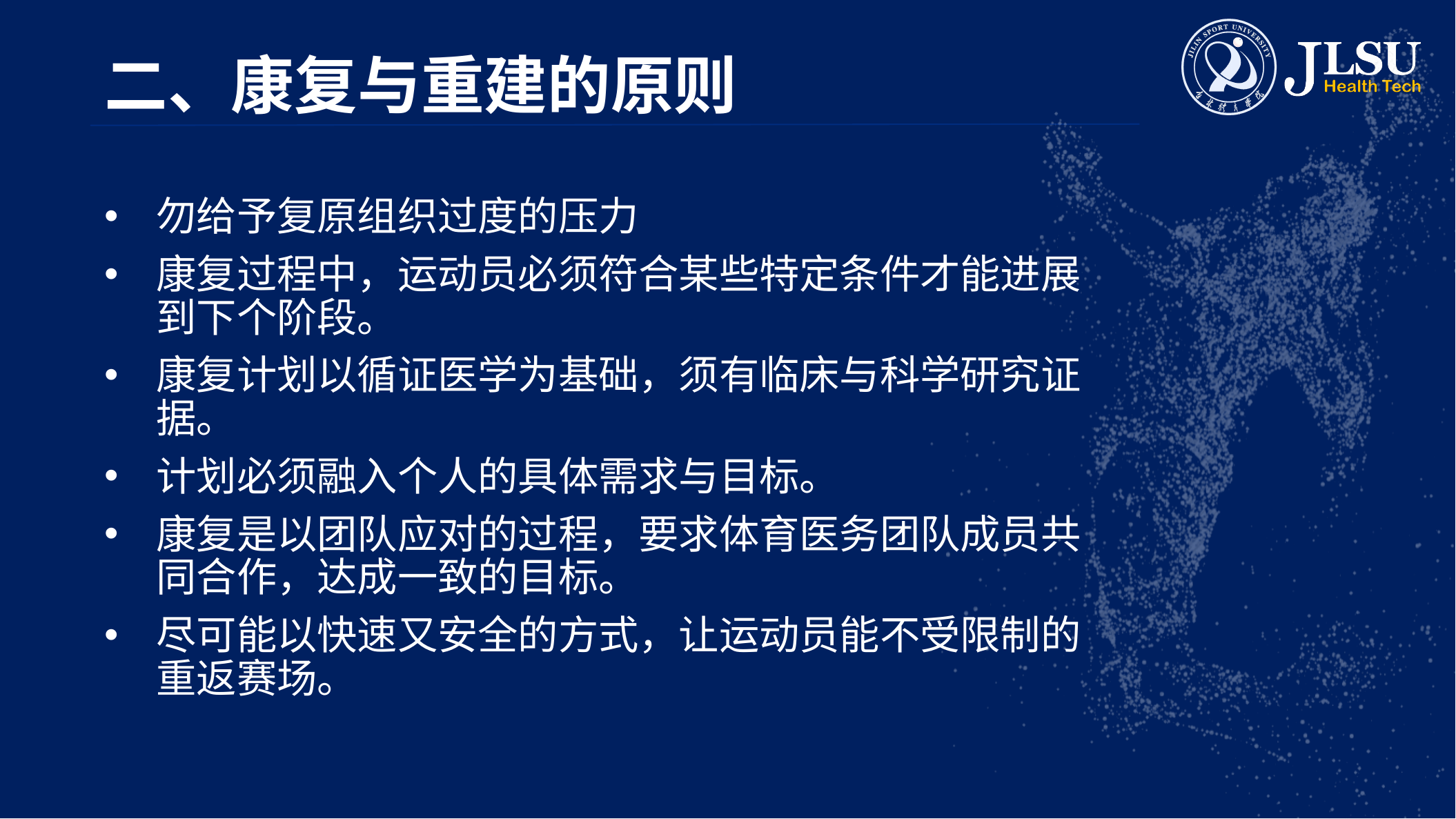

# 二、康复与重建的原则
勿给予复原组织过度的压力
康复过程中，运动员必须符合某些特定条件才能进展到下个阶段。
康复计划以循证医学为基础，须有临床与科学研究证据。
计划必须融入个人的具体需求与目标。
康复是以团队应对的过程，要求体育医务团队成员共同合作，达成一致的目标。
尽可能以快速又安全的方式，让运动员能不受限制的重返赛场。